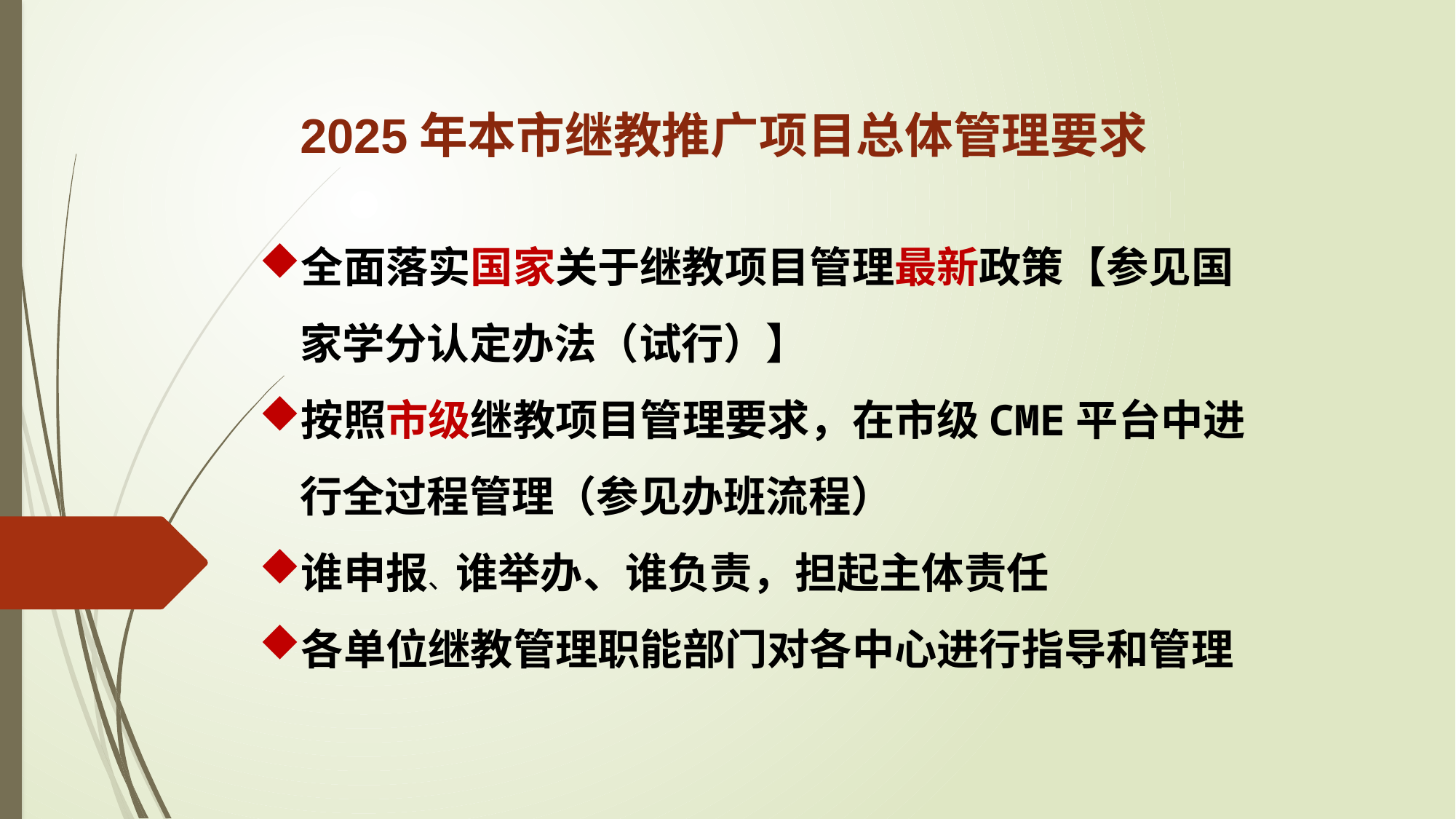

2025年本市继教推广项目总体管理要求
全面落实国家关于继教项目管理最新政策【参见国家学分认定办法（试行）】
按照市级继教项目管理要求，在市级CME平台中进行全过程管理（参见办班流程）
谁申报、谁举办、谁负责，担起主体责任
各单位继教管理职能部门对各中心进行指导和管理